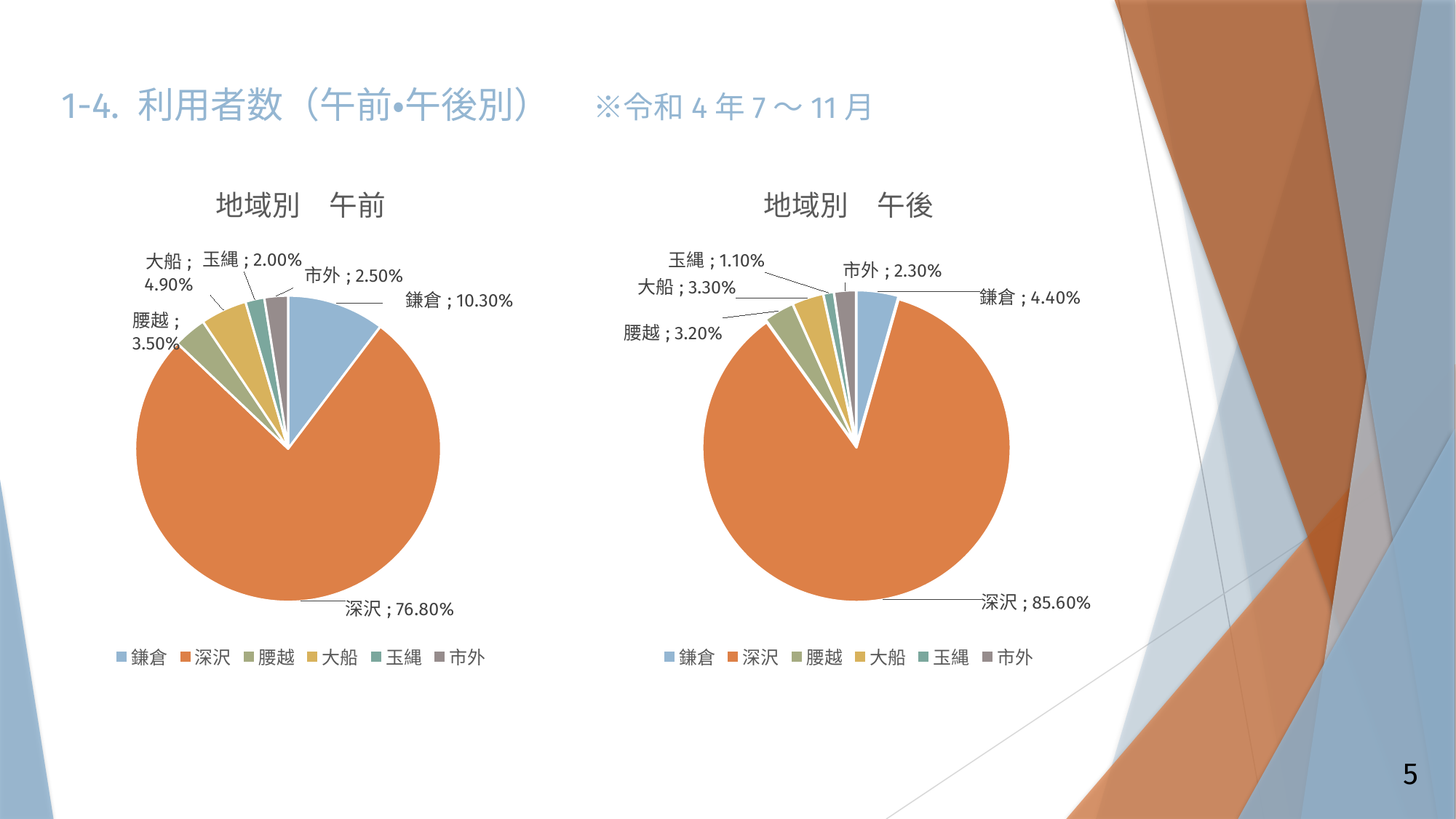

# 1-4. 利用者数（午前・午後別）　※令和4年7～11月

### Chart:

| Category | 地域別　午前 |
|---|---|
| 鎌倉 | 0.103 |
| 深沢 | 0.768 |
| 腰越 | 0.035 |
| 大船 | 0.049 |
| 玉縄 | 0.02 |
| 市外 | 0.025 |

### Chart:

| Category | 地域別　午後 |
|---|---|
| 鎌倉 | 0.044 |
| 深沢 | 0.856 |
| 腰越 | 0.032 |
| 大船 | 0.033 |
| 玉縄 | 0.011 |
| 市外 | 0.023 |
5